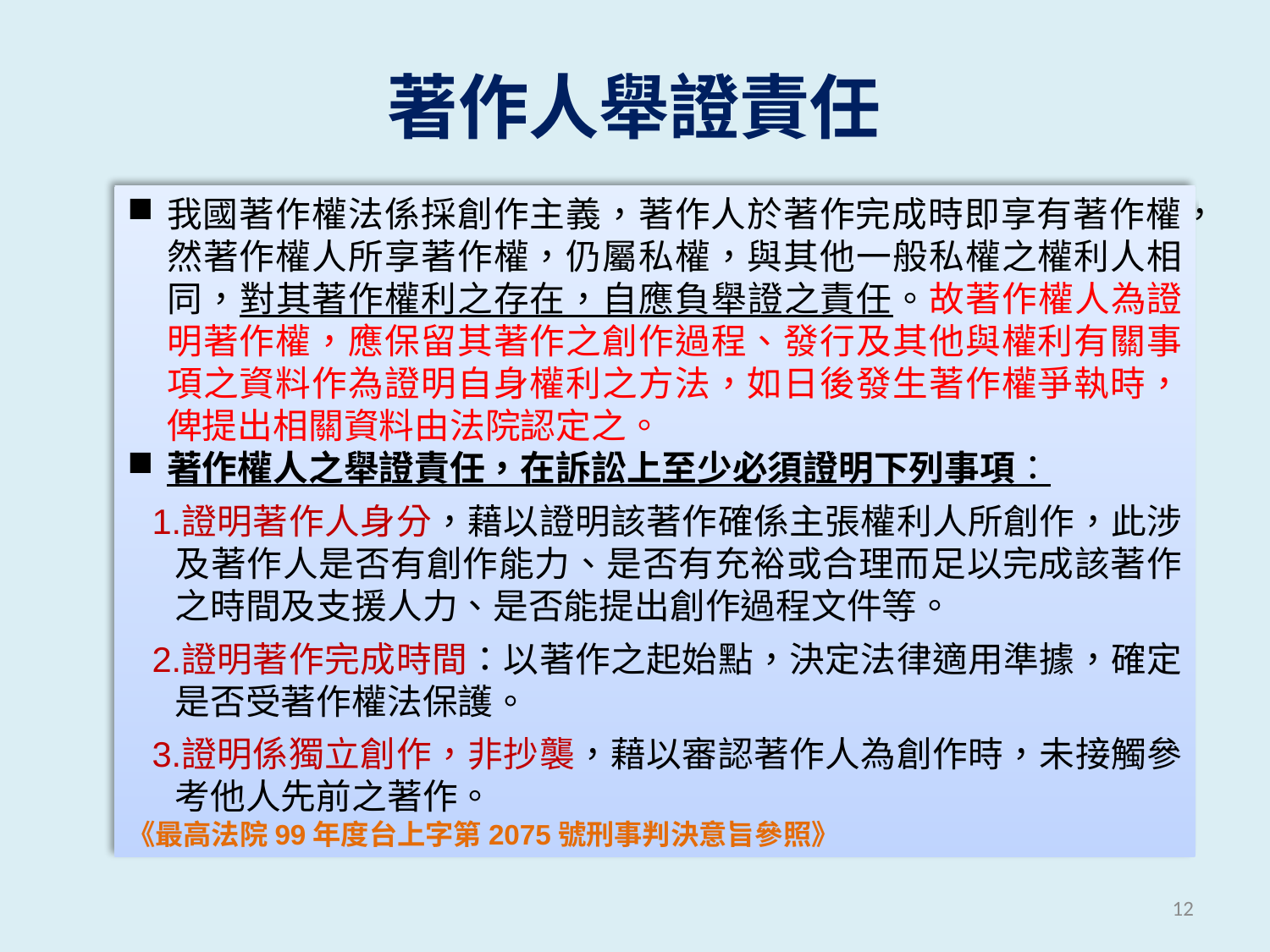

著作人舉證責任
我國著作權法係採創作主義，著作人於著作完成時即享有著作權，然著作權人所享著作權，仍屬私權，與其他一般私權之權利人相同，對其著作權利之存在，自應負舉證之責任。故著作權人為證明著作權，應保留其著作之創作過程、發行及其他與權利有關事項之資料作為證明自身權利之方法，如日後發生著作權爭執時，俾提出相關資料由法院認定之。
著作權人之舉證責任，在訴訟上至少必須證明下列事項：
證明著作人身分，藉以證明該著作確係主張權利人所創作，此涉及著作人是否有創作能力、是否有充裕或合理而足以完成該著作之時間及支援人力、是否能提出創作過程文件等。
證明著作完成時間：以著作之起始點，決定法律適用準據，確定是否受著作權法保護。
證明係獨立創作，非抄襲，藉以審認著作人為創作時，未接觸參考他人先前之著作。
《最高法院99年度台上字第2075號刑事判決意旨參照》
12